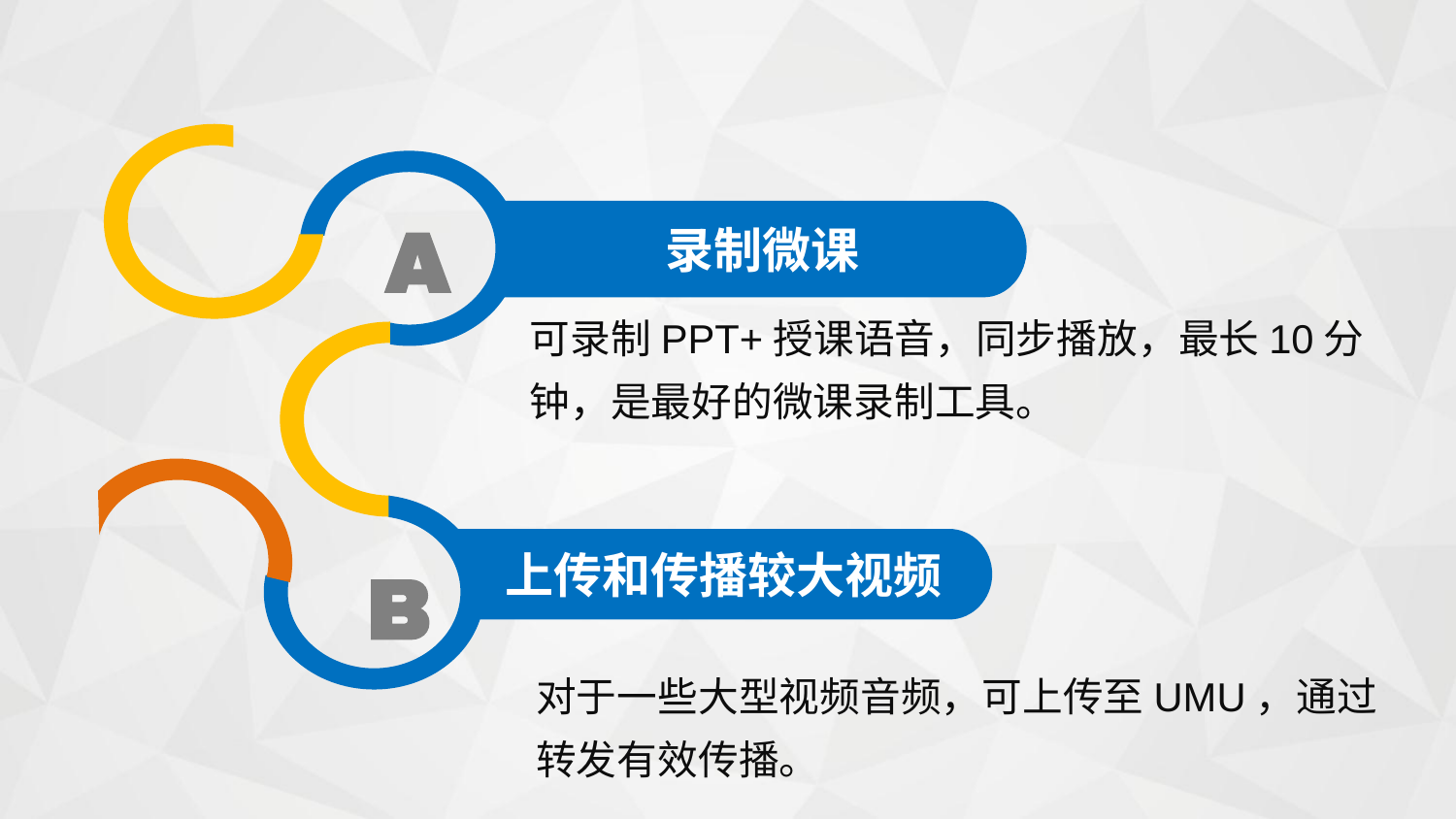

A
录制微课
可录制PPT+授课语音，同步播放，最长10分钟，是最好的微课录制工具。

上传和传播较大视频
B
对于一些大型视频音频，可上传至UMU，通过转发有效传播。